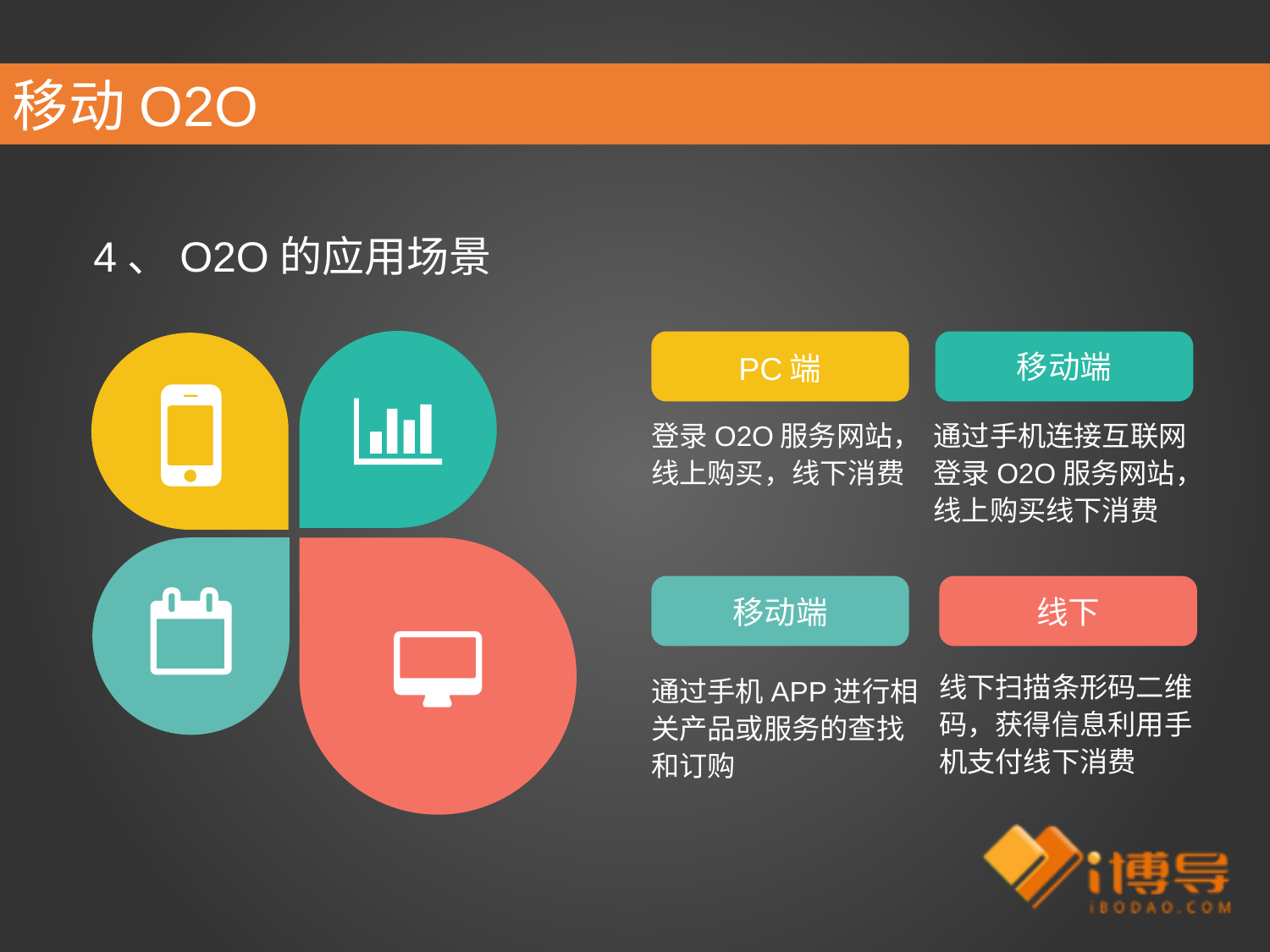

移动O2O
4、O2O的应用场景

PC端
移动端
通过手机连接互联网登录O2O服务网站，线上购买线下消费
登录O2O服务网站，线上购买，线下消费
移动端
线下
线下扫描条形码二维码，获得信息利用手机支付线下消费
通过手机APP进行相关产品或服务的查找和订购